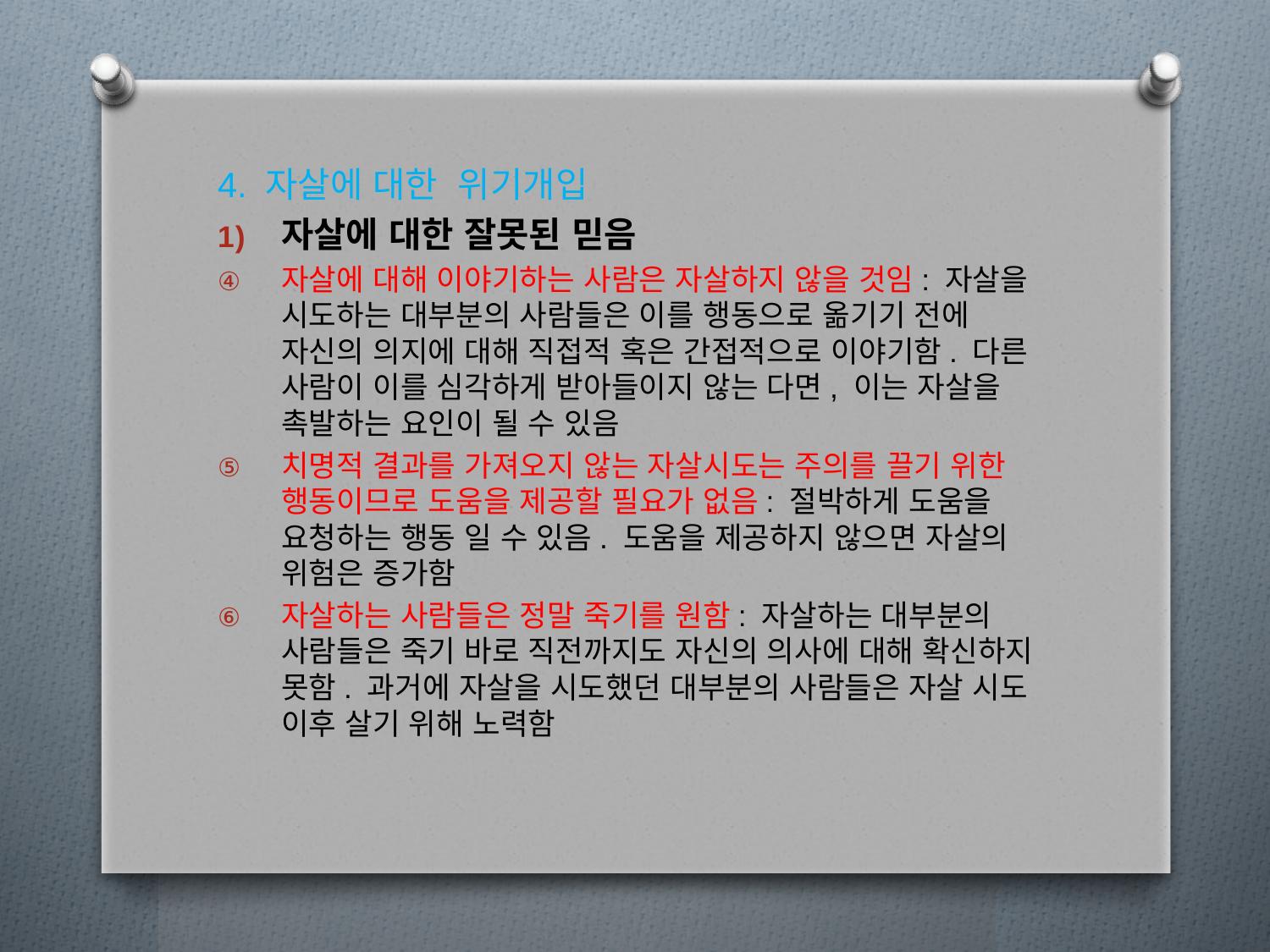

4. 자살에 대한  위기개입
자살에 대한 잘못된 믿음
자살에 대해 이야기하는 사람은 자살하지 않을 것임: 자살을 시도하는 대부분의 사람들은 이를 행동으로 옮기기 전에 자신의 의지에 대해 직접적 혹은 간접적으로 이야기함. 다른 사람이 이를 심각하게 받아들이지 않는 다면, 이는 자살을 촉발하는 요인이 될 수 있음
치명적 결과를 가져오지 않는 자살시도는 주의를 끌기 위한 행동이므로 도움을 제공할 필요가 없음: 절박하게 도움을 요청하는 행동 일 수 있음. 도움을 제공하지 않으면 자살의 위험은 증가함
자살하는 사람들은 정말 죽기를 원함: 자살하는 대부분의 사람들은 죽기 바로 직전까지도 자신의 의사에 대해 확신하지 못함. 과거에 자살을 시도했던 대부분의 사람들은 자살 시도 이후 살기 위해 노력함